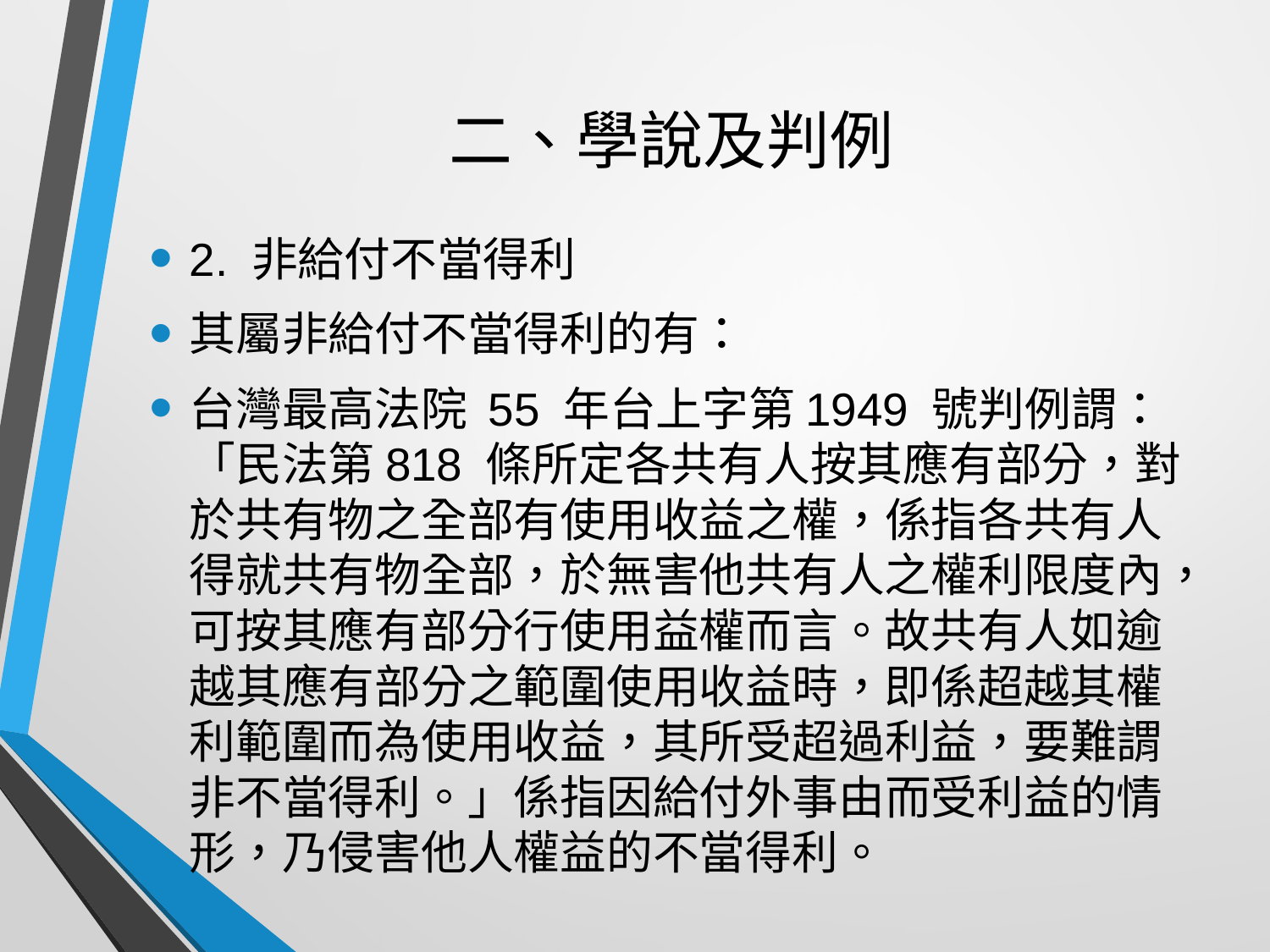

# 二、學說及判例
2. 非給付不當得利
其屬非給付不當得利的有：
台灣最高法院 55 年台上字第1949 號判例謂：「民法第818 條所定各共有人按其應有部分，對於共有物之全部有使用收益之權，係指各共有人得就共有物全部，於無害他共有人之權利限度內，可按其應有部分行使用益權而言。故共有人如逾越其應有部分之範圍使用收益時，即係超越其權利範圍而為使用收益，其所受超過利益，要難謂非不當得利。」係指因給付外事由而受利益的情形，乃侵害他人權益的不當得利。